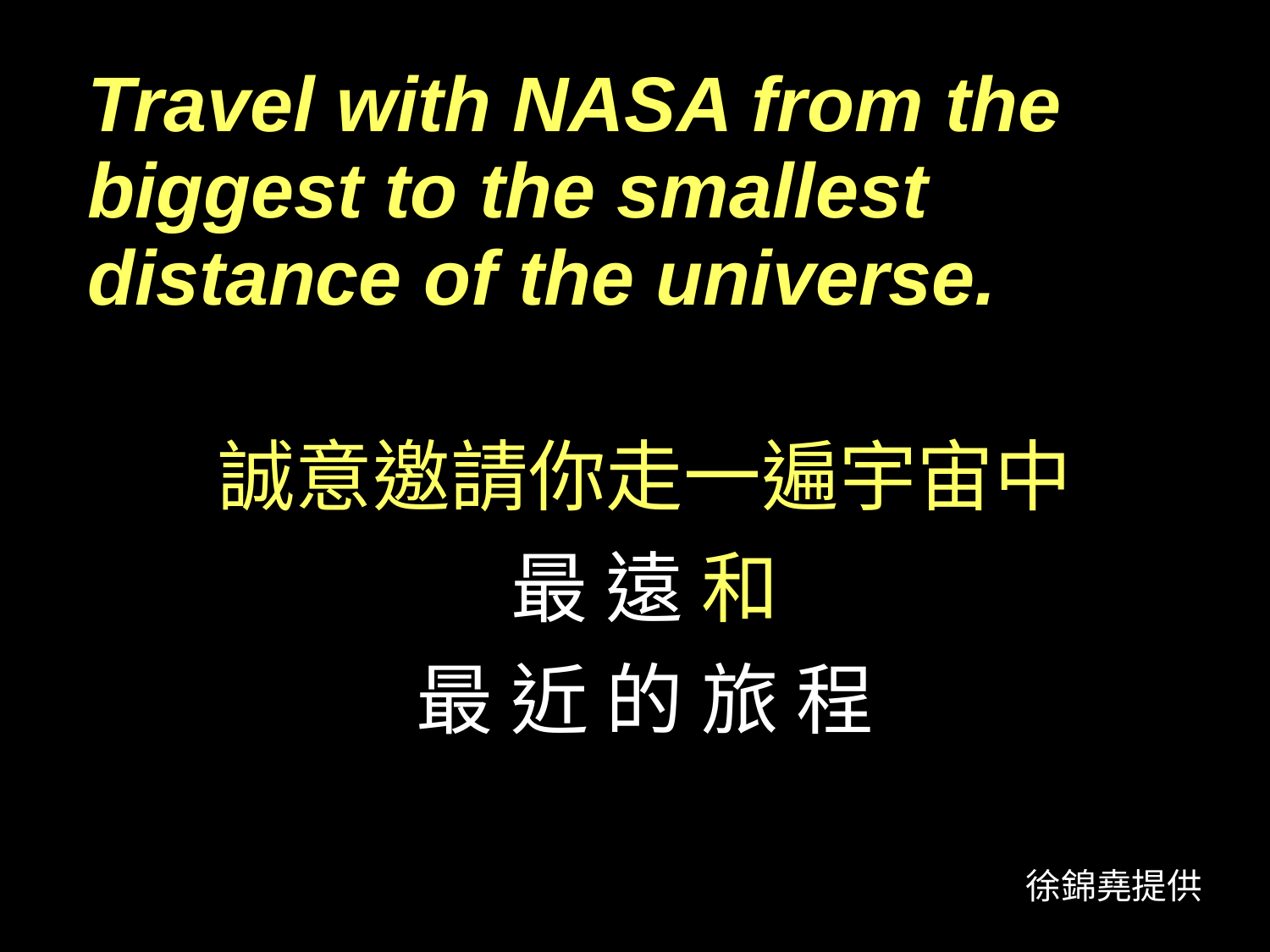

Travel with NASA from the biggest to the smallest distance of the universe.

誠意邀請你走一遍宇宙中
最 遠 和
最 近 的 旅 程

徐錦堯提供